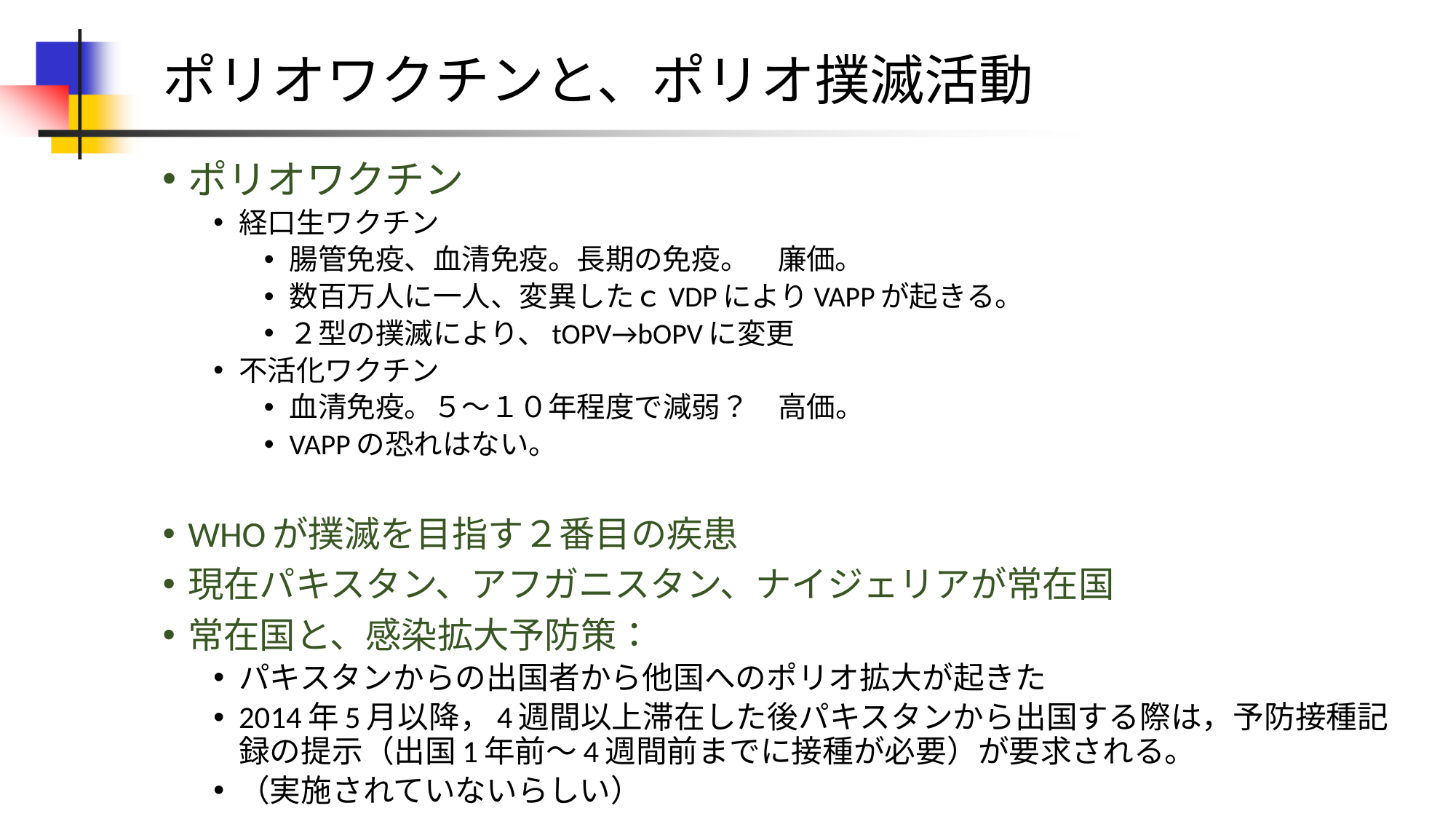

# ポリオワクチンと、ポリオ撲滅活動
ポリオワクチン
経口生ワクチン
腸管免疫、血清免疫。長期の免疫。　廉価。
数百万人に一人、変異したｃVDPによりVAPPが起きる。
２型の撲滅により、tOPV→bOPVに変更
不活化ワクチン
血清免疫。５～１０年程度で減弱？　高価。
VAPPの恐れはない。

WHOが撲滅を目指す２番目の疾患
現在パキスタン、アフガニスタン、ナイジェリアが常在国
常在国と、感染拡大予防策：
パキスタンからの出国者から他国へのポリオ拡大が起きた
2014年5月以降，4週間以上滞在した後パキスタンから出国する際は，予防接種記録の提示（出国1年前～4週間前までに接種が必要）が要求される。
（実施されていないらしい）